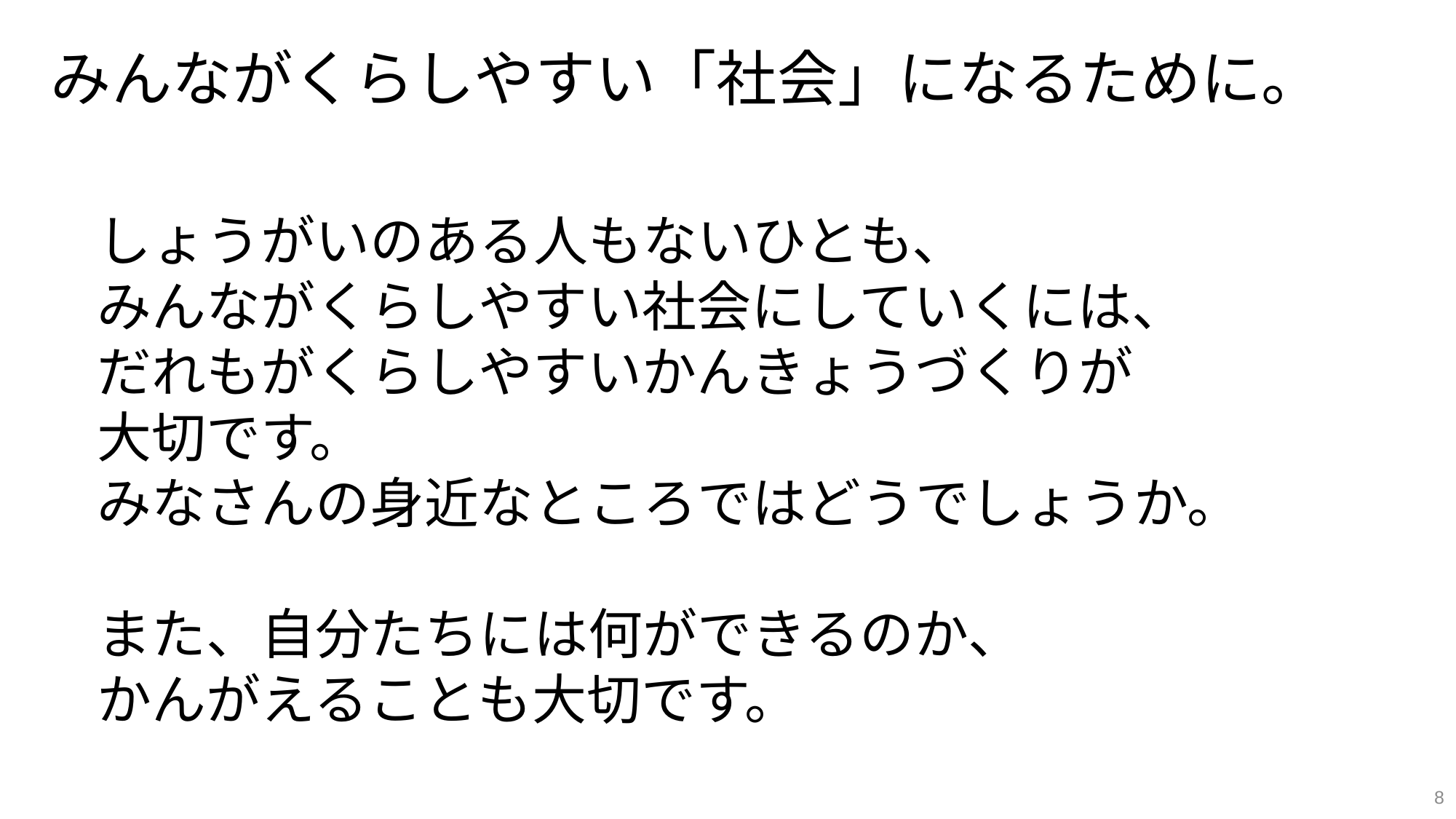

みんながくらしやすい「社会」になるために。
しょうがいのある人もないひとも、
みんながくらしやすい社会にしていくには、
だれもがくらしやすいかんきょうづくりが
大切です。
みなさんの身近なところではどうでしょうか。

また、自分たちには何ができるのか、
かんがえることも大切です。
8